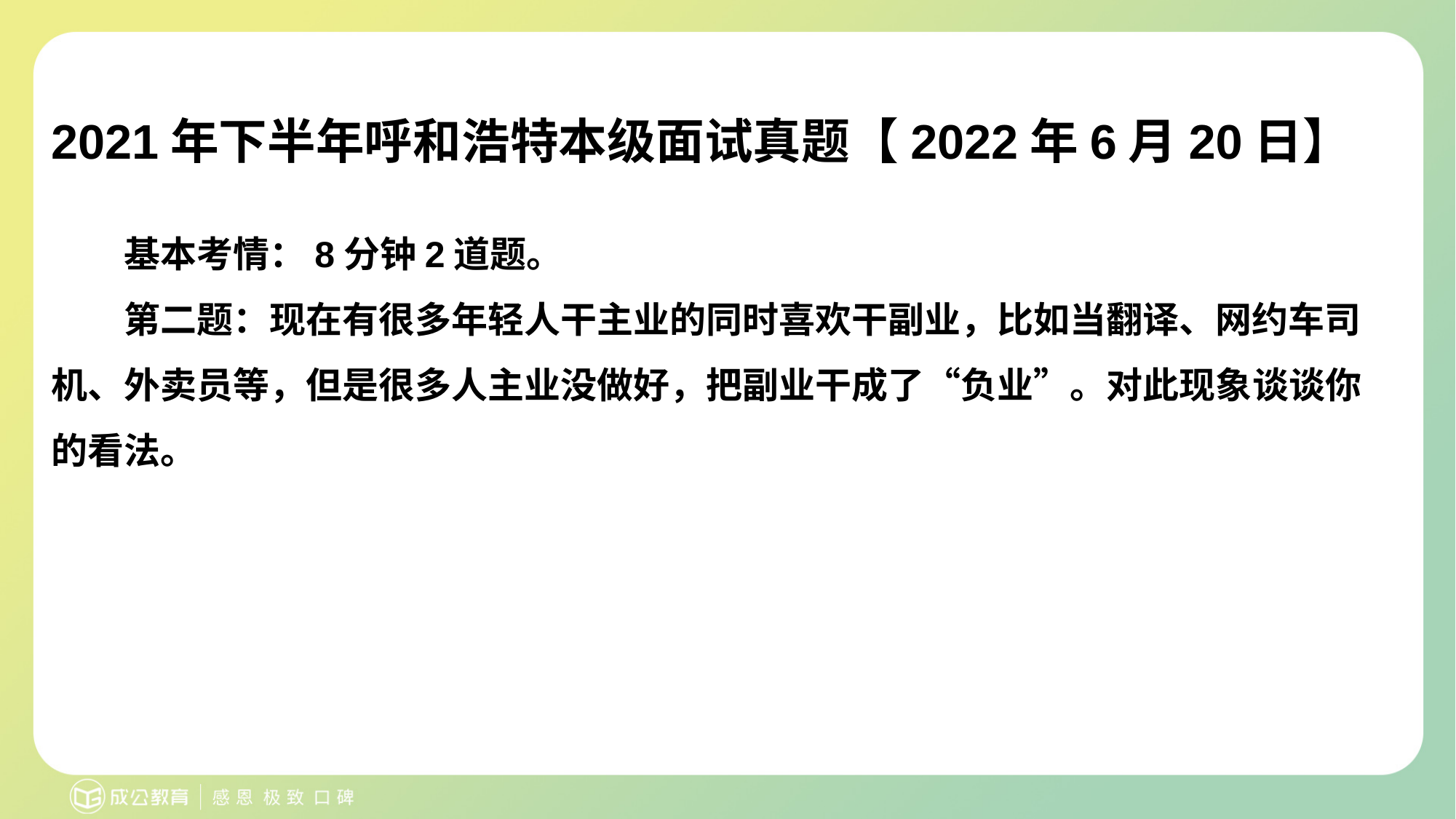

# 2021年下半年呼和浩特本级面试真题【2022年6月20日】

基本考情：8分钟2道题。
第二题：现在有很多年轻人干主业的同时喜欢干副业，比如当翻译、网约车司机、外卖员等，但是很多人主业没做好，把副业干成了“负业”。对此现象谈谈你的看法。